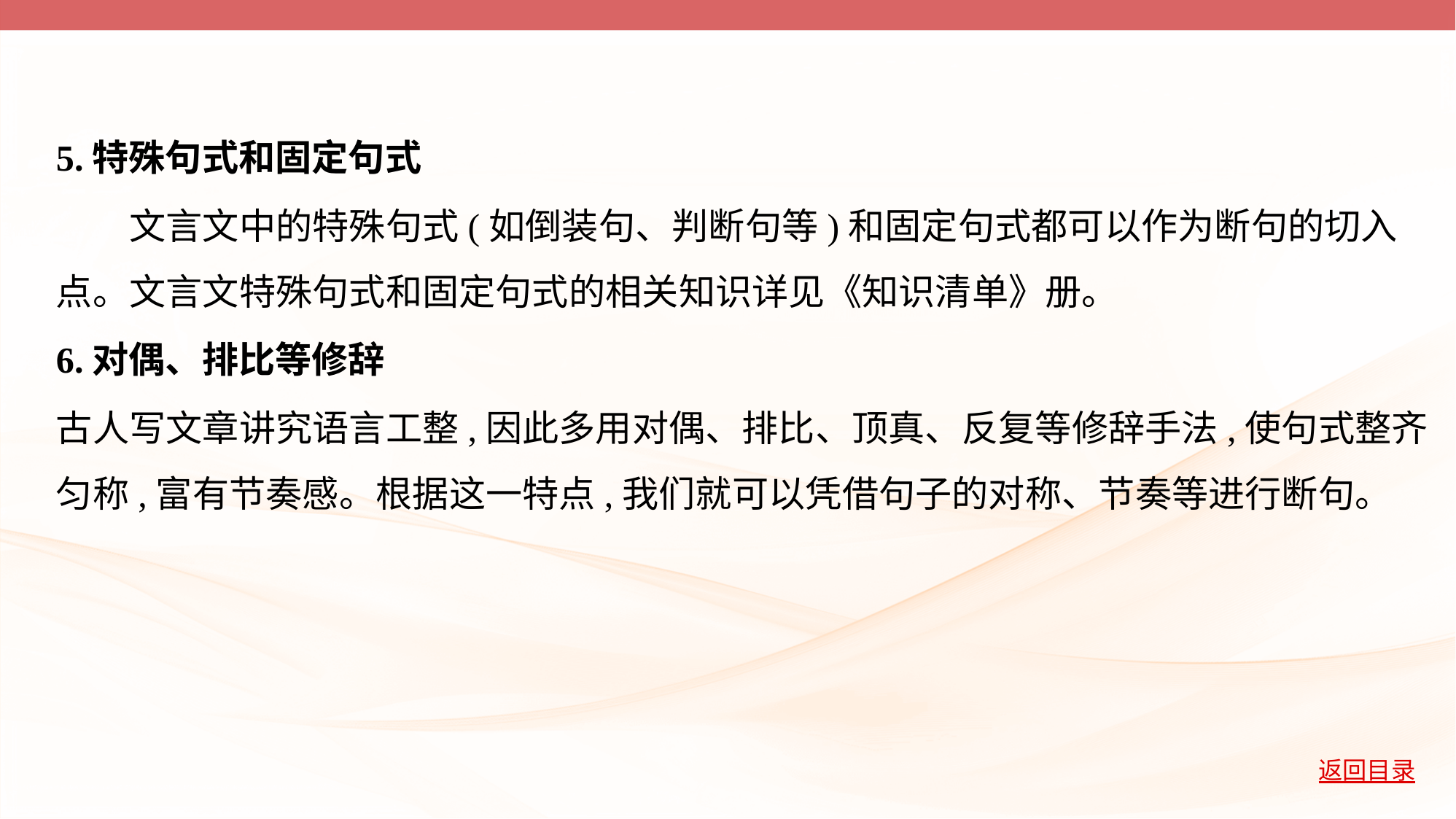

5.特殊句式和固定句式
　　文言文中的特殊句式(如倒装句、判断句等)和固定句式都可以作为断句的切入
点。文言文特殊句式和固定句式的相关知识详见《知识清单》册。
6.对偶、排比等修辞
古人写文章讲究语言工整,因此多用对偶、排比、顶真、反复等修辞手法,使句式整齐
匀称,富有节奏感。根据这一特点,我们就可以凭借句子的对称、节奏等进行断句。